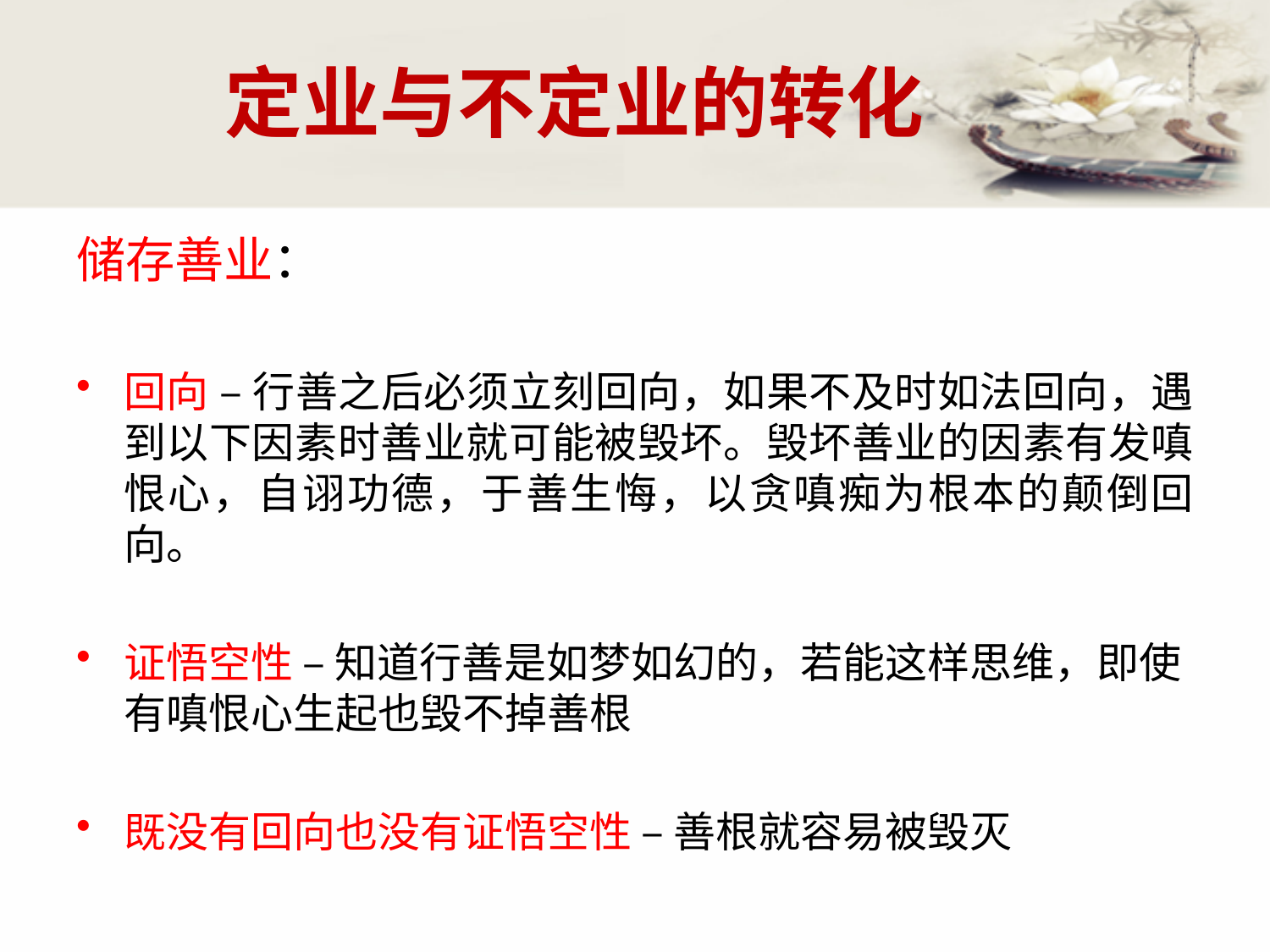

# 定业与不定业的转化
储存善业：

回向 – 行善之后必须立刻回向，如果不及时如法回向，遇到以下因素时善业就可能被毁坏。毁坏善业的因素有发嗔恨心，自诩功德，于善生悔，以贪嗔痴为根本的颠倒回向。

证悟空性 – 知道行善是如梦如幻的，若能这样思维，即使有嗔恨心生起也毁不掉善根

既没有回向也没有证悟空性 – 善根就容易被毁灭